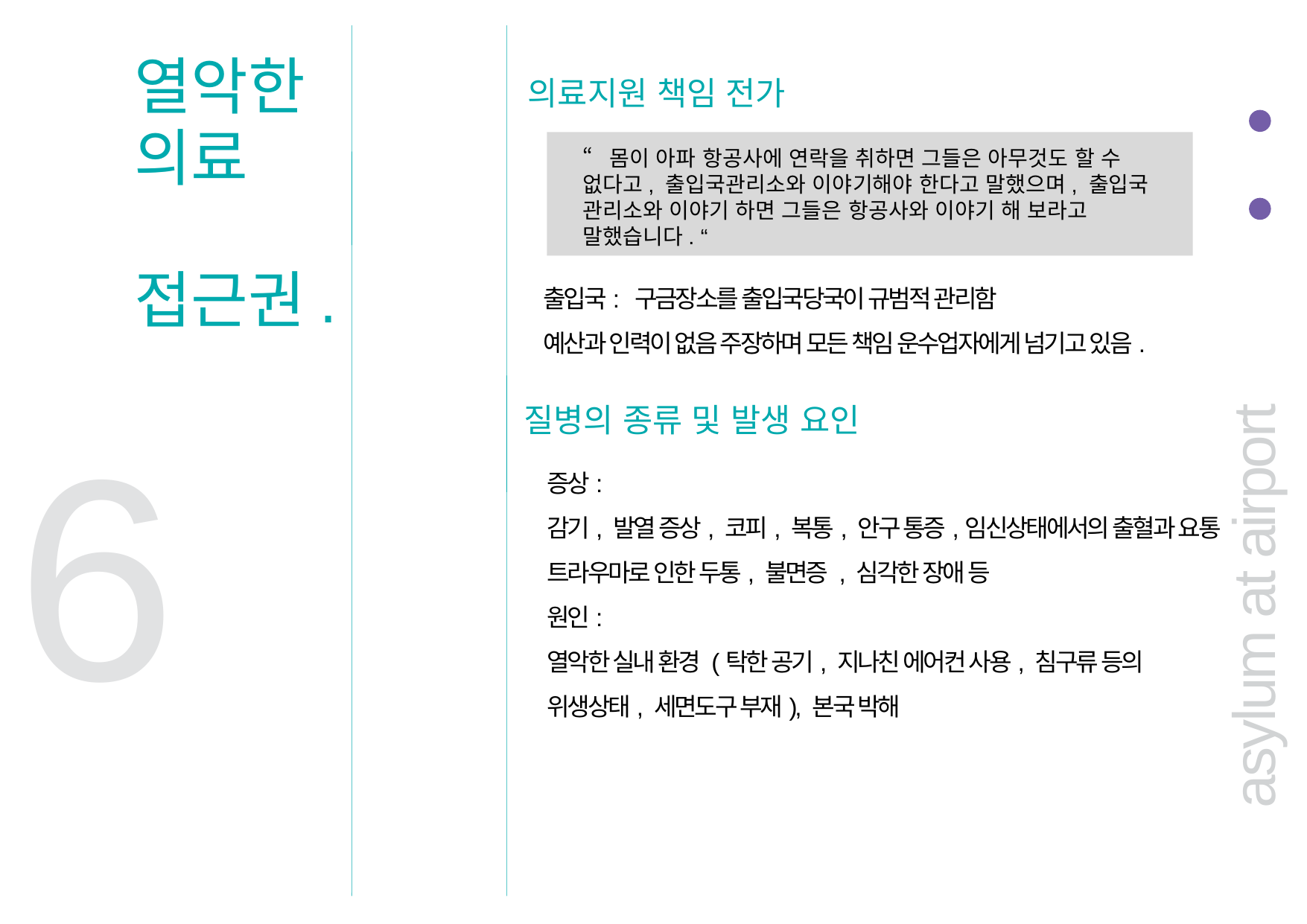

열악한
의료

접근권.

의료지원 책임 전가

“몸이 아파 항공사에 연락을 취하면 그들은 아무것도 할 수 없다고, 출입국관리소와 이야기해야 한다고 말했으며, 출입국 관리소와 이야기 하면 그들은 항공사와 이야기 해 보라고 말했습니다. “
출입국:  구금장소를 출입국당국이 규범적 관리함
예산과 인력이 없음 주장하며 모든 책임 운수업자에게 넘기고 있음.
질병의 종류 및 발생 요인

asylum at airport
6
증상:
감기, 발열 증상, 코피, 복통, 안구 통증,임신상태에서의 출혈과 요통
트라우마로 인한 두통, 불면증 , 심각한 장애 등
원인:
열악한 실내 환경 (탁한 공기, 지나친 에어컨 사용, 침구류 등의
위생상태, 세면도구 부재), 본국 박해